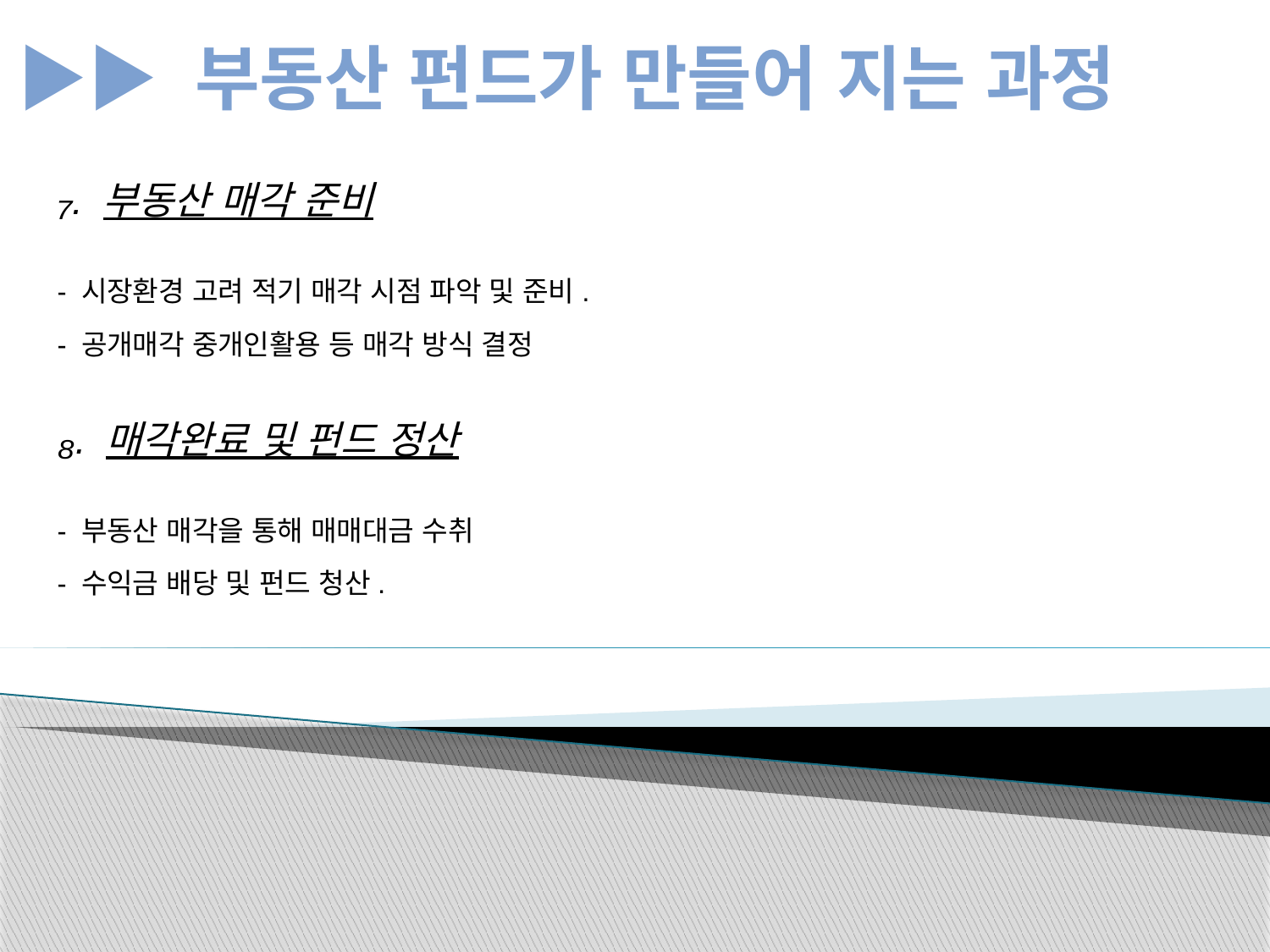

▶▶ 부동산 펀드가 만들어 지는 과정
₇. 부동산 매각 준비

- 시장환경 고려 적기 매각 시점 파악 및 준비.

- 공개매각 중개인활용 등 매각 방식 결정

₈. 매각완료 및 펀드 정산

- 부동산 매각을 통해 매매대금 수취

- 수익금 배당 및 펀드 청산.